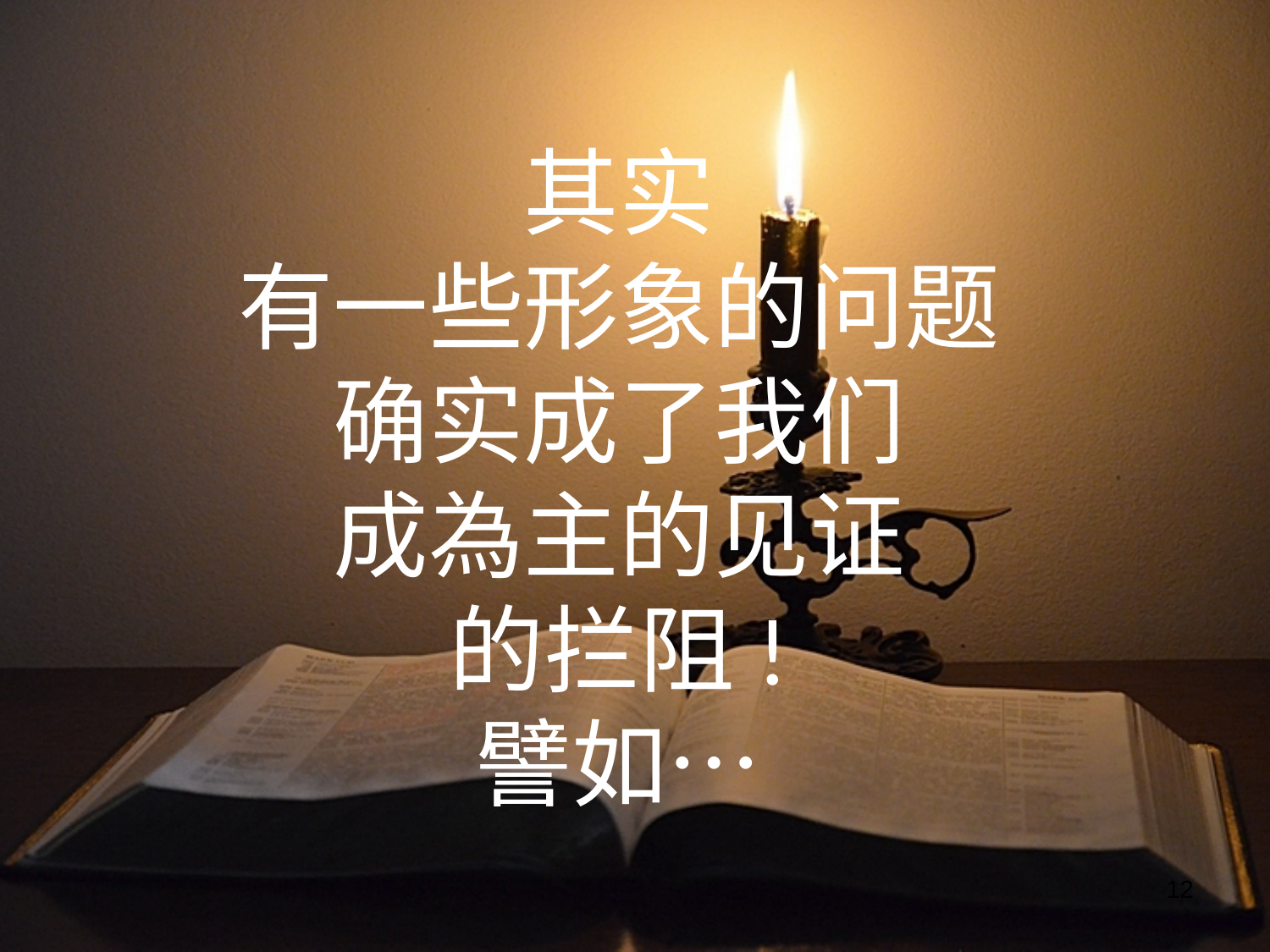

其实
有一些形象的问题
确实成了我们
成為主的见证
的拦阻!
譬如…
12